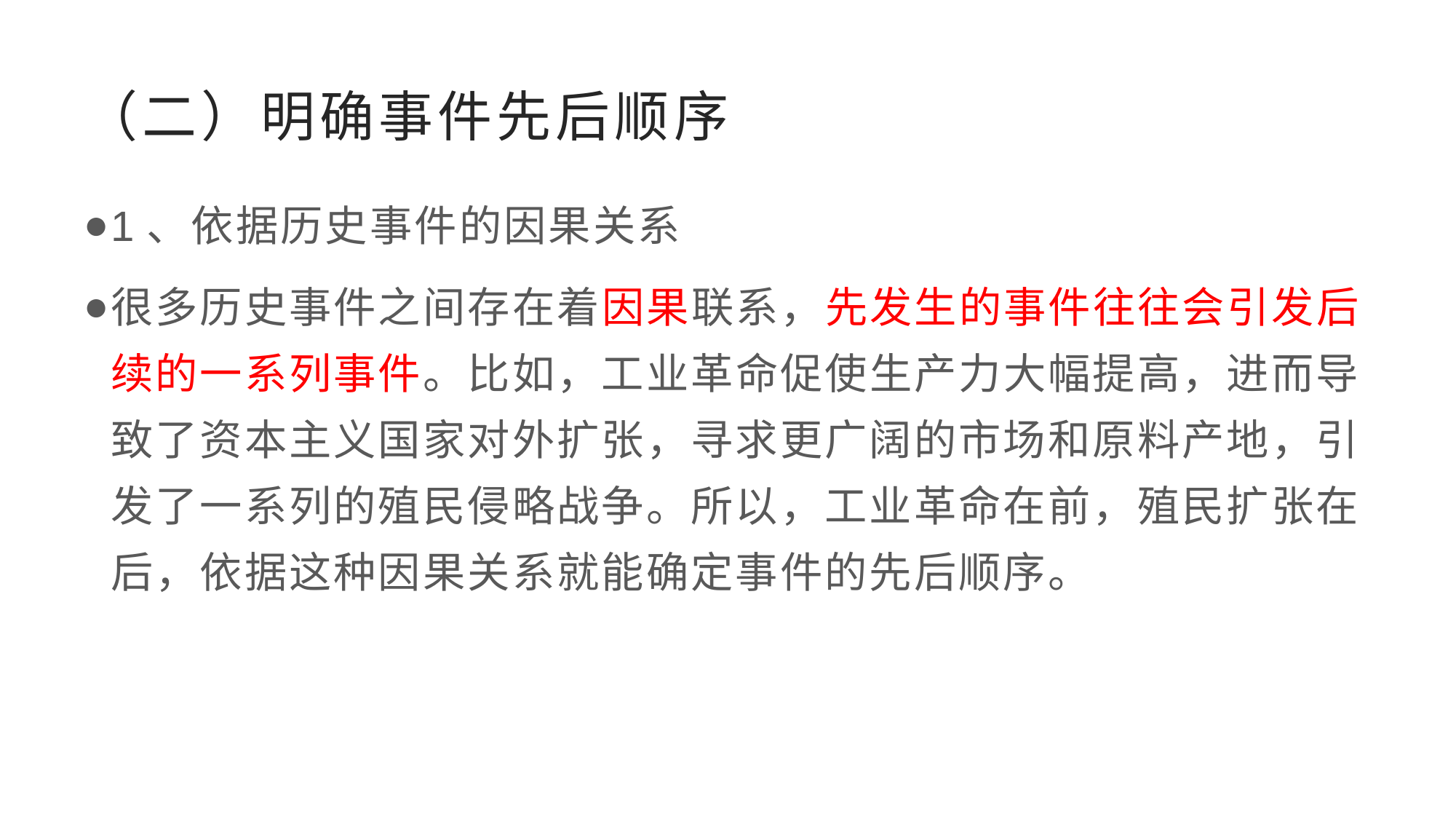

# （二）明确事件先后顺序
1、依据历史事件的因果关系
很多历史事件之间存在着因果联系，先发生的事件往往会引发后续的一系列事件。比如，工业革命促使生产力大幅提高，进而导致了资本主义国家对外扩张，寻求更广阔的市场和原料产地，引发了一系列的殖民侵略战争。所以，工业革命在前，殖民扩张在后，依据这种因果关系就能确定事件的先后顺序。